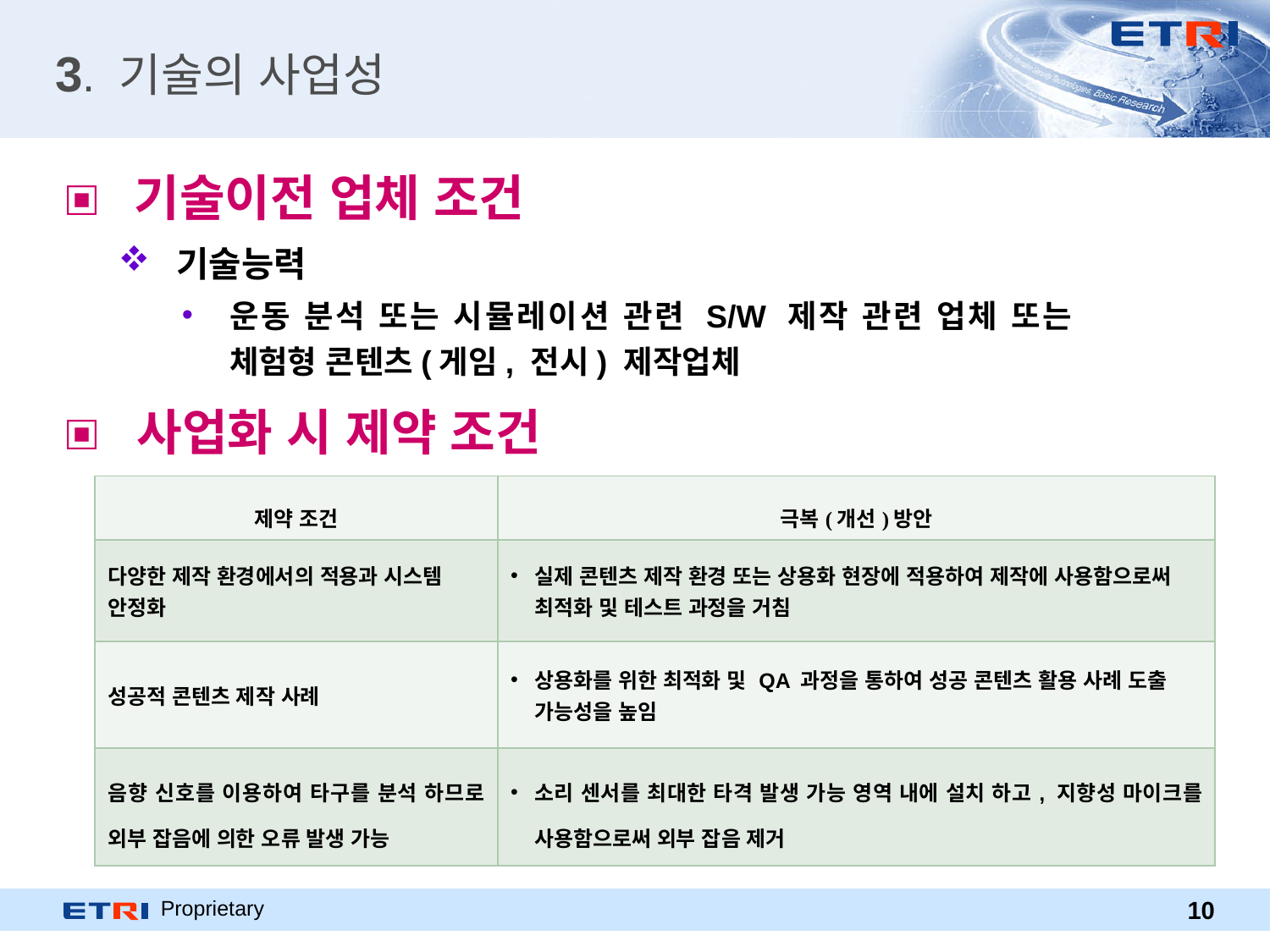

# 3. 기술의 사업성
 기술이전 업체 조건
 기술능력
운동 분석 또는 시뮬레이션 관련 S/W 제작 관련 업체 또는 체험형 콘텐츠(게임, 전시) 제작업체
 사업화 시 제약 조건

| 제약 조건 | 극복(개선)방안 |
| --- | --- |
| 다양한 제작 환경에서의 적용과 시스템 안정화 | 실제 콘텐츠 제작 환경 또는 상용화 현장에 적용하여 제작에 사용함으로써 최적화 및 테스트 과정을 거침 |
| 성공적 콘텐츠 제작 사례 | 상용화를 위한 최적화 및 QA 과정을 통하여 성공 콘텐츠 활용 사례 도출 가능성을 높임 |
| 음향 신호를 이용하여 타구를 분석 하므로 외부 잡음에 의한 오류 발생 가능 | 소리 센서를 최대한 타격 발생 가능 영역 내에 설치 하고, 지향성 마이크를 사용함으로써 외부 잡음 제거 |
10